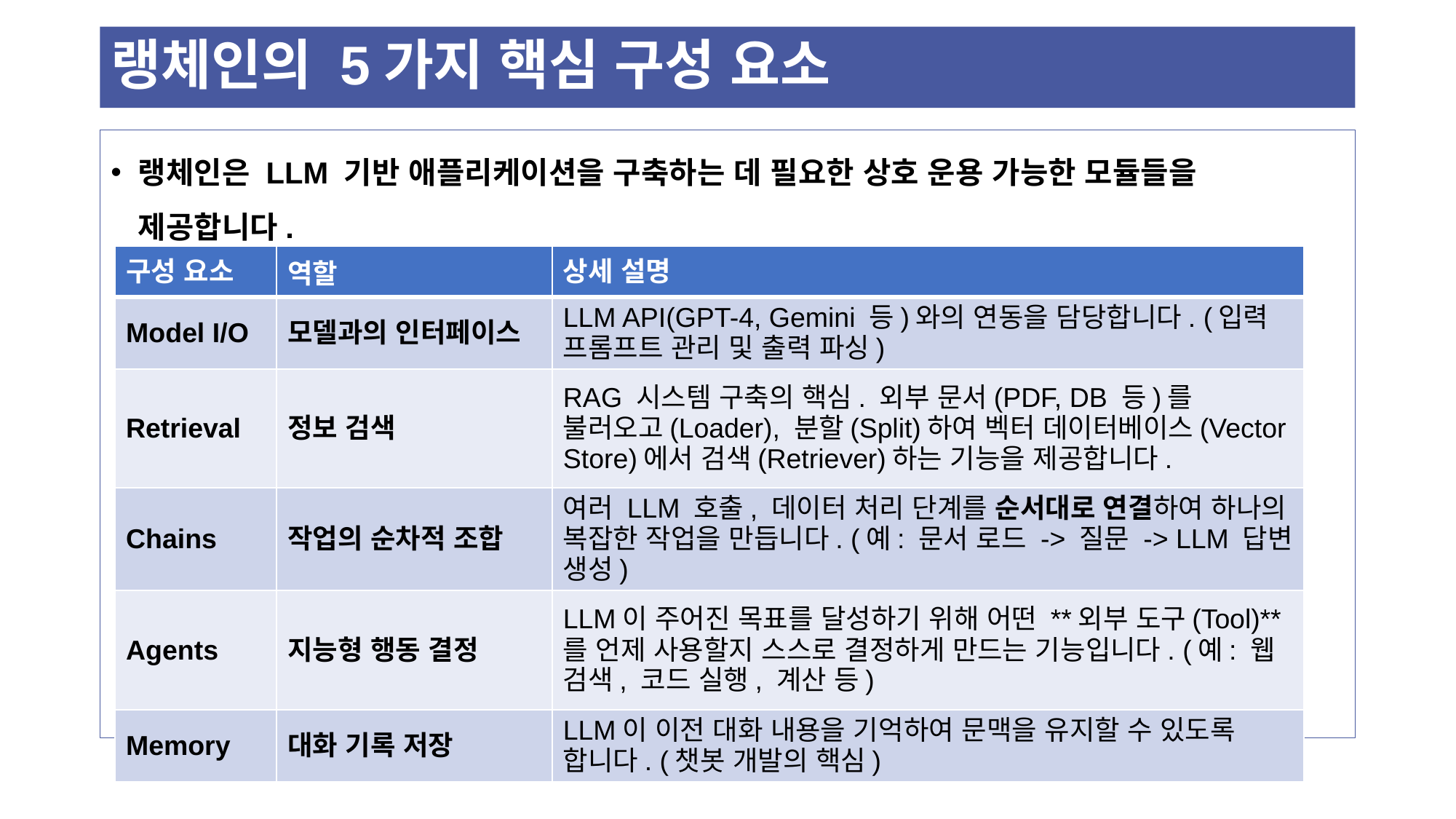

# 랭체인의 5가지 핵심 구성 요소
랭체인은 LLM 기반 애플리케이션을 구축하는 데 필요한 상호 운용 가능한 모듈들을 제공합니다.

| 구성 요소 | 역할 | 상세 설명 |
| --- | --- | --- |
| Model I/O | 모델과의 인터페이스 | LLM API(GPT-4, Gemini 등)와의 연동을 담당합니다. (입력 프롬프트 관리 및 출력 파싱) |
| Retrieval | 정보 검색 | RAG 시스템 구축의 핵심. 외부 문서(PDF, DB 등)를 불러오고(Loader), 분할(Split)하여 벡터 데이터베이스(Vector Store)에서 검색(Retriever)하는 기능을 제공합니다. |
| Chains | 작업의 순차적 조합 | 여러 LLM 호출, 데이터 처리 단계를 순서대로 연결하여 하나의 복잡한 작업을 만듭니다. (예: 문서 로드 -> 질문 -> LLM 답변 생성) |
| Agents | 지능형 행동 결정 | LLM이 주어진 목표를 달성하기 위해 어떤 \*\*외부 도구(Tool)\*\*를 언제 사용할지 스스로 결정하게 만드는 기능입니다. (예: 웹 검색, 코드 실행, 계산 등) |
| Memory | 대화 기록 저장 | LLM이 이전 대화 내용을 기억하여 문맥을 유지할 수 있도록 합니다. (챗봇 개발의 핵심) |